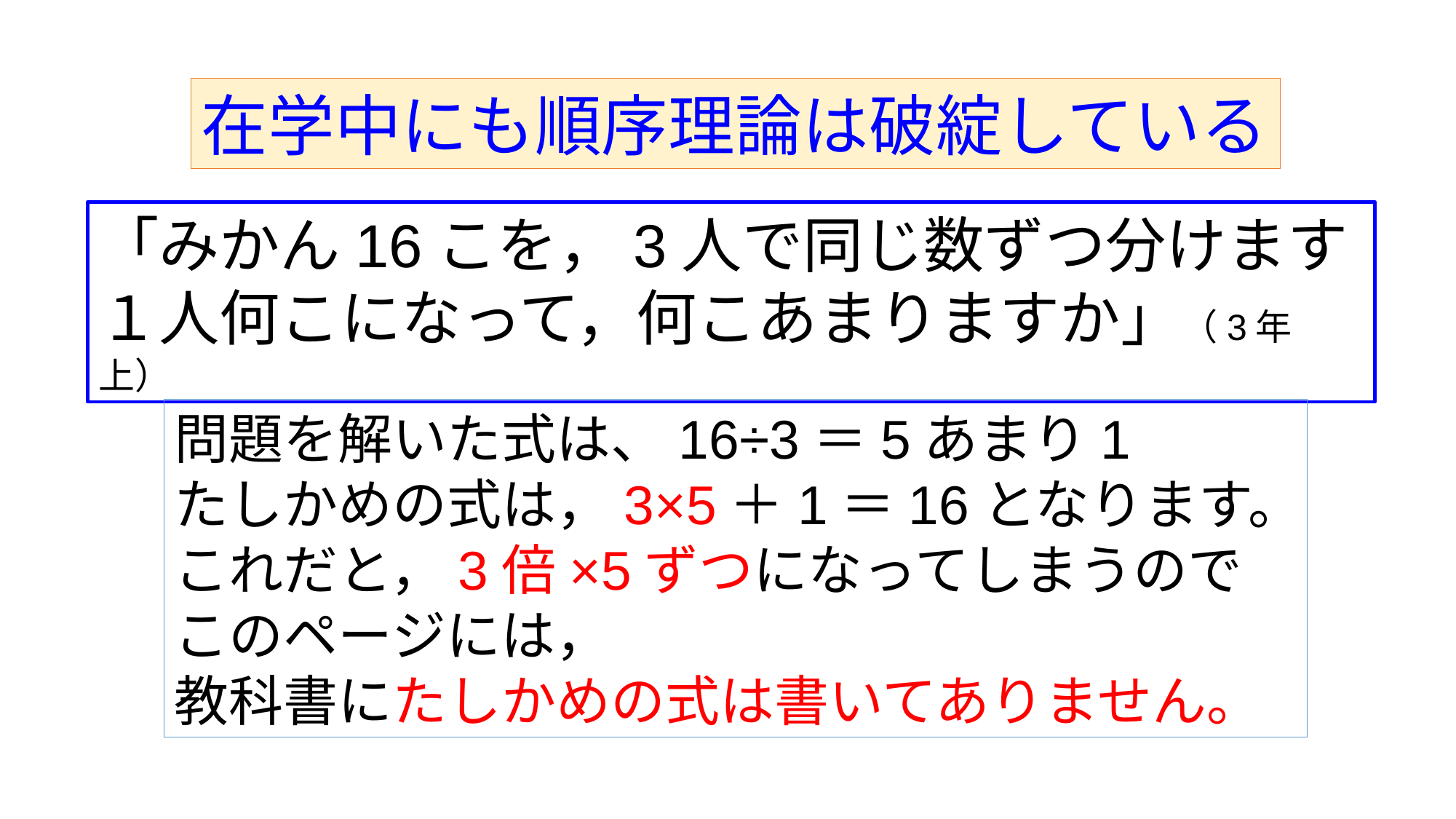

在学中にも順序理論は破綻している
「みかん16こを，3人で同じ数ずつ分けます
１人何こになって，何こあまりますか」（3年上）
問題を解いた式は、16÷3＝5あまり1
たしかめの式は，3×5＋1＝16となります。
これだと，3倍×5ずつになってしまうので
このページには，
教科書にたしかめの式は書いてありません。